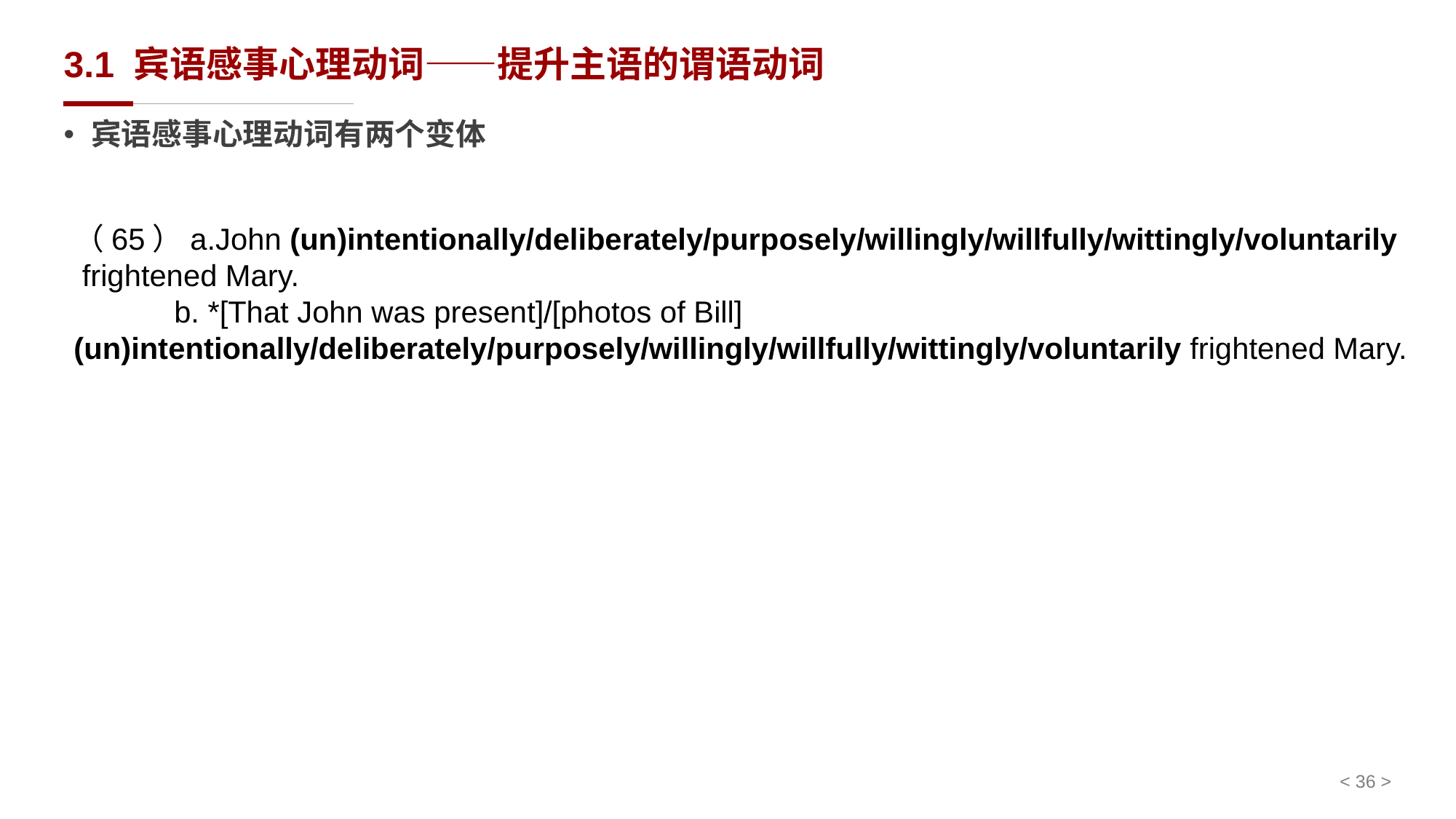

# 3.1 宾语感事心理动词——提升主语的谓语动词
宾语感事心理动词有两个变体
（65）a.John (un)intentionally/deliberately/purposely/willingly/willfully/wittingly/voluntarily     frightened Mary.
            b. *[That John was present]/[photos of Bill] (un)intentionally/deliberately/purposely/willingly/willfully/wittingly/voluntarily frightened Mary.
< 36 >